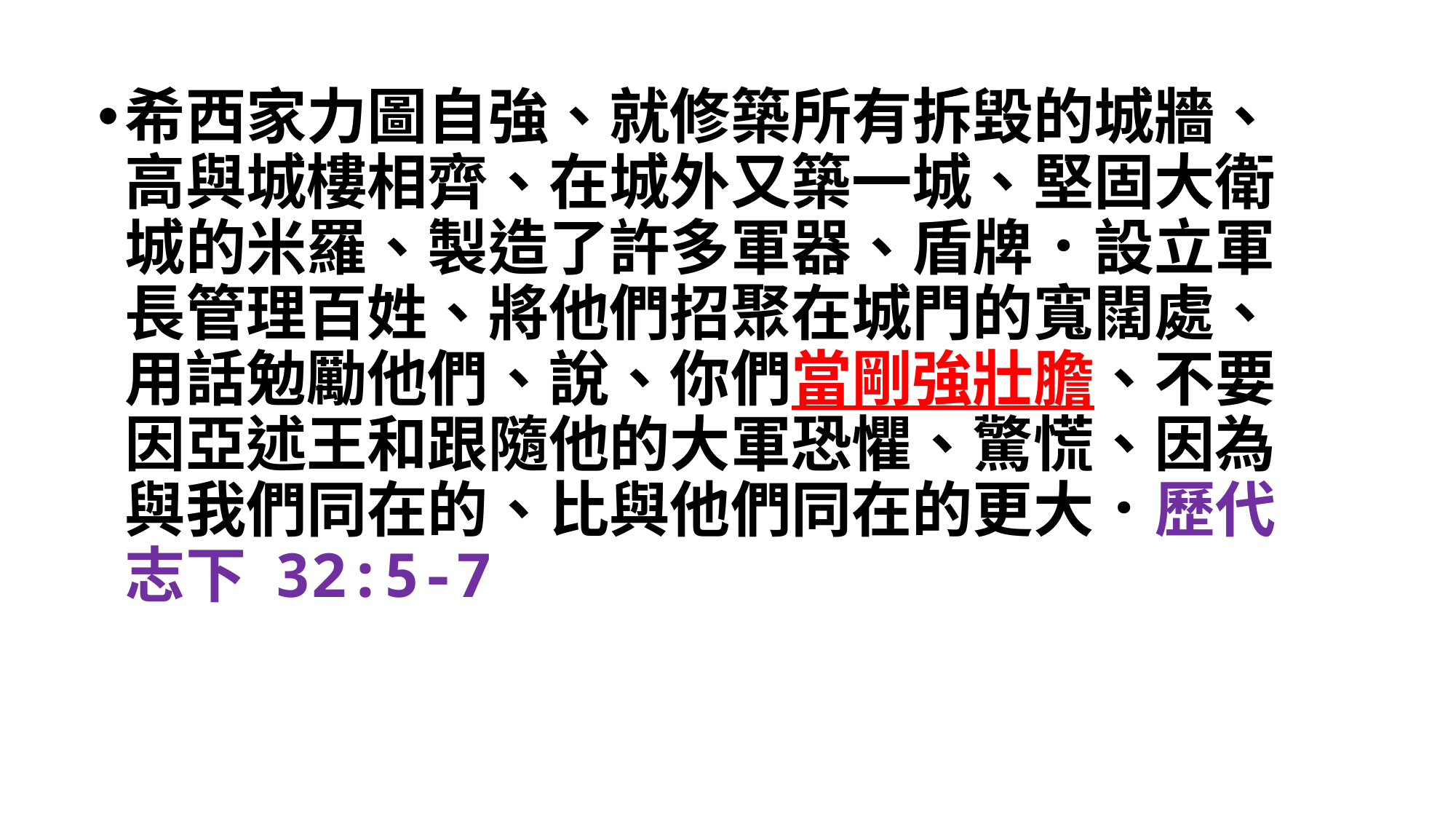

希西家力圖自強、就修築所有拆毀的城牆、高與城樓相齊、在城外又築一城、堅固大衛城的米羅、製造了許多軍器、盾牌．設立軍長管理百姓、將他們招聚在城門的寬闊處、用話勉勵他們、說、你們當剛強壯膽、不要因亞述王和跟隨他的大軍恐懼、驚慌、因為與我們同在的、比與他們同在的更大．歷代志下 32:5-7